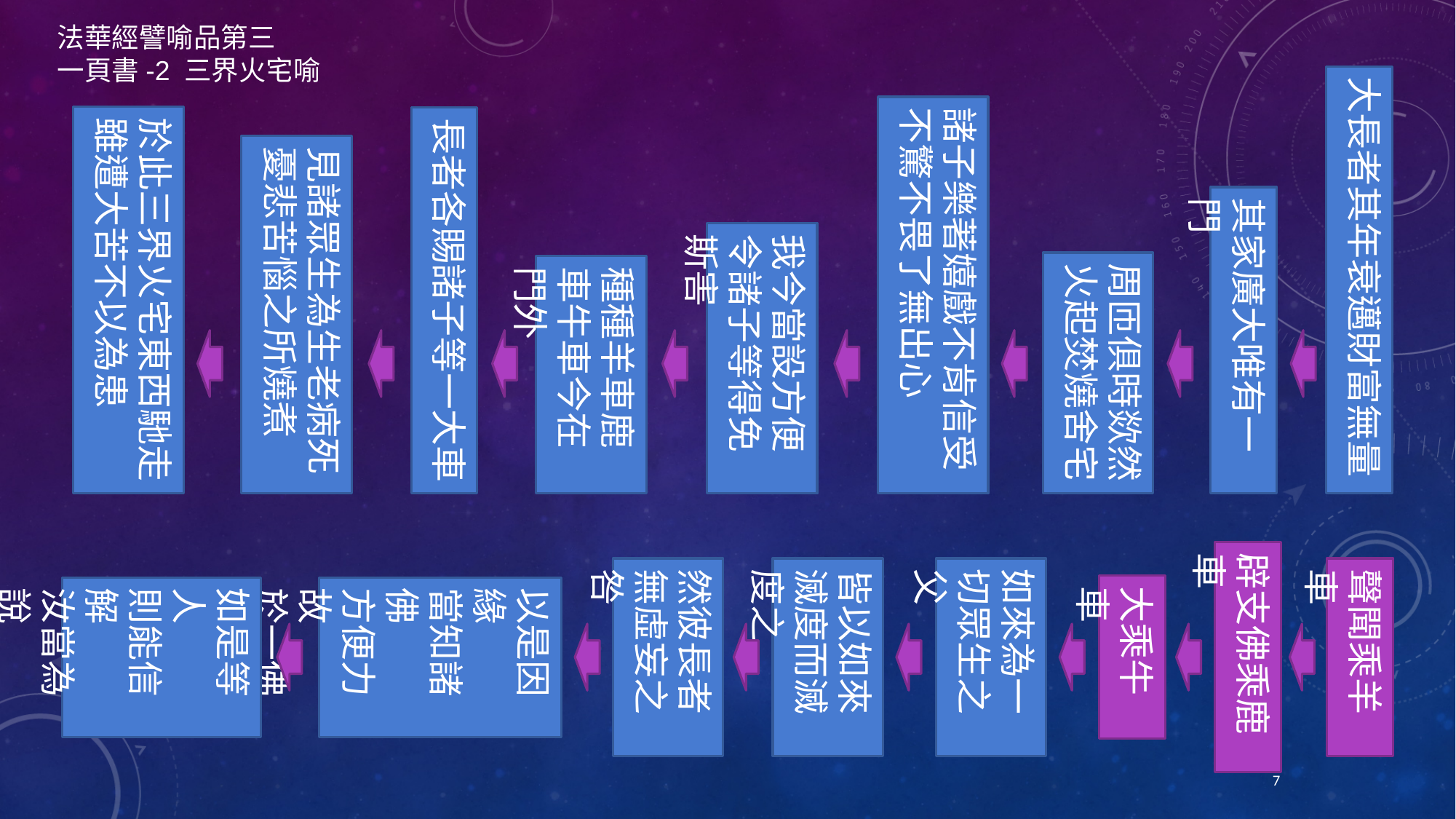

法華經譬喻品第三
一頁書-2 三界火宅喻
大長者其年衰邁財富無量
諸子樂著嬉戲不肯信受不驚不畏了無出心
於此三界火宅東西馳走雖遭大苦不以為患
長者各賜諸子等一大車
見諸眾生為生老病死憂悲苦惱之所燒煮
其家廣大唯有一門
我今當設方便令諸子等得免斯害
周匝俱時欻然火起焚燒舍宅
種種羊車鹿車牛車今在門外

辟支佛乘鹿車
然彼長者無虛妄之咎
皆以如來滅度而滅度之
如來為一切眾生之父
聲聞乘羊車
大乘牛車
如是等人
則能信解　　汝當為說　　妙法華經
以是因緣
當知諸佛
方便力故
於一佛乘
分別說三

7